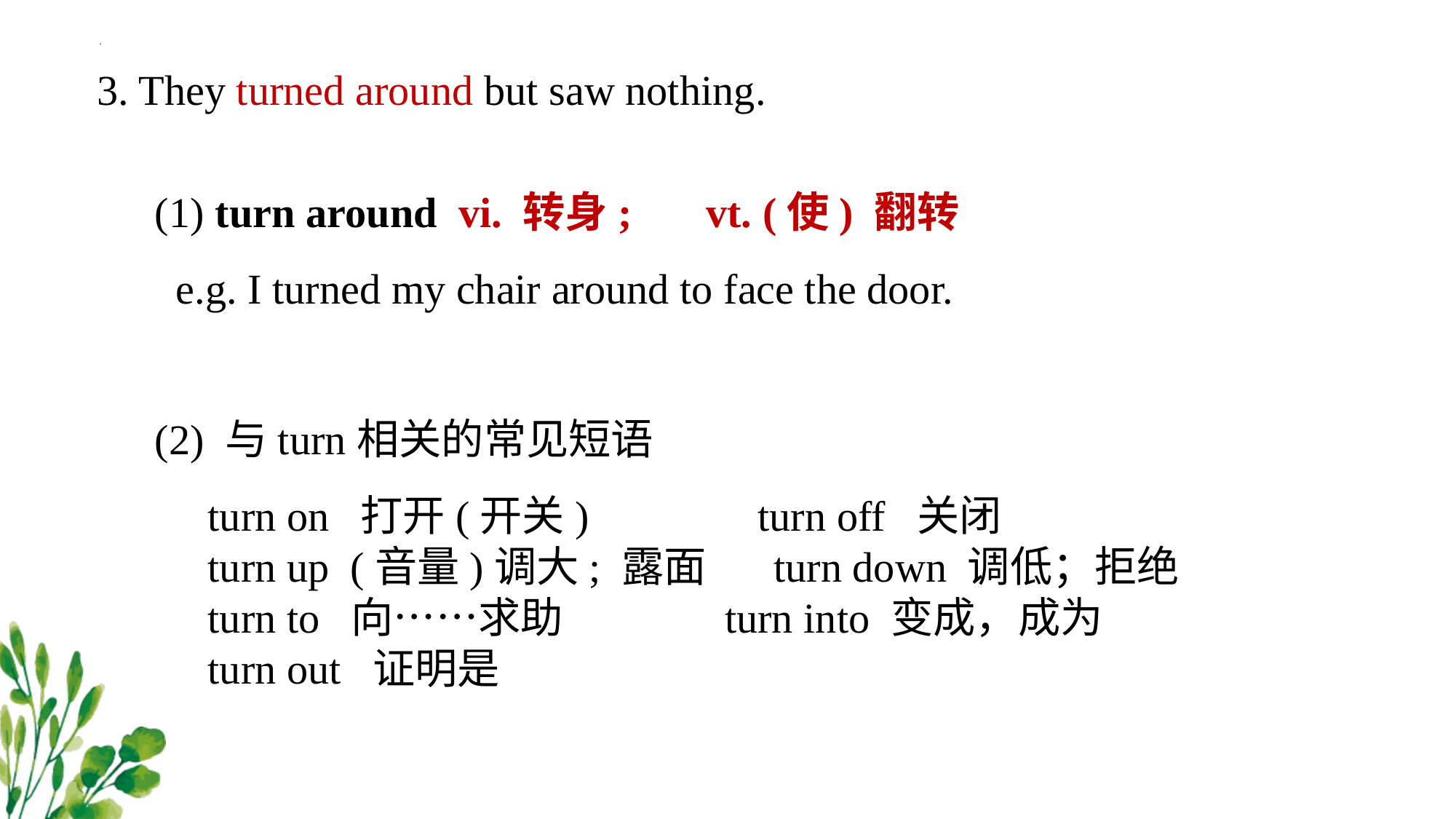

3. They turned around but saw nothing.
(1) turn around  vi. 转身;       vt. (使) 翻转
  e.g. I turned my chair around to face the door.

(2) 与turn相关的常见短语
     turn on  打开(开关)                turn off  关闭
     turn up  (音量)调大; 露面      turn down 调低；拒绝
     turn to  向……求助                turn into 变成，成为
     turn out  证明是